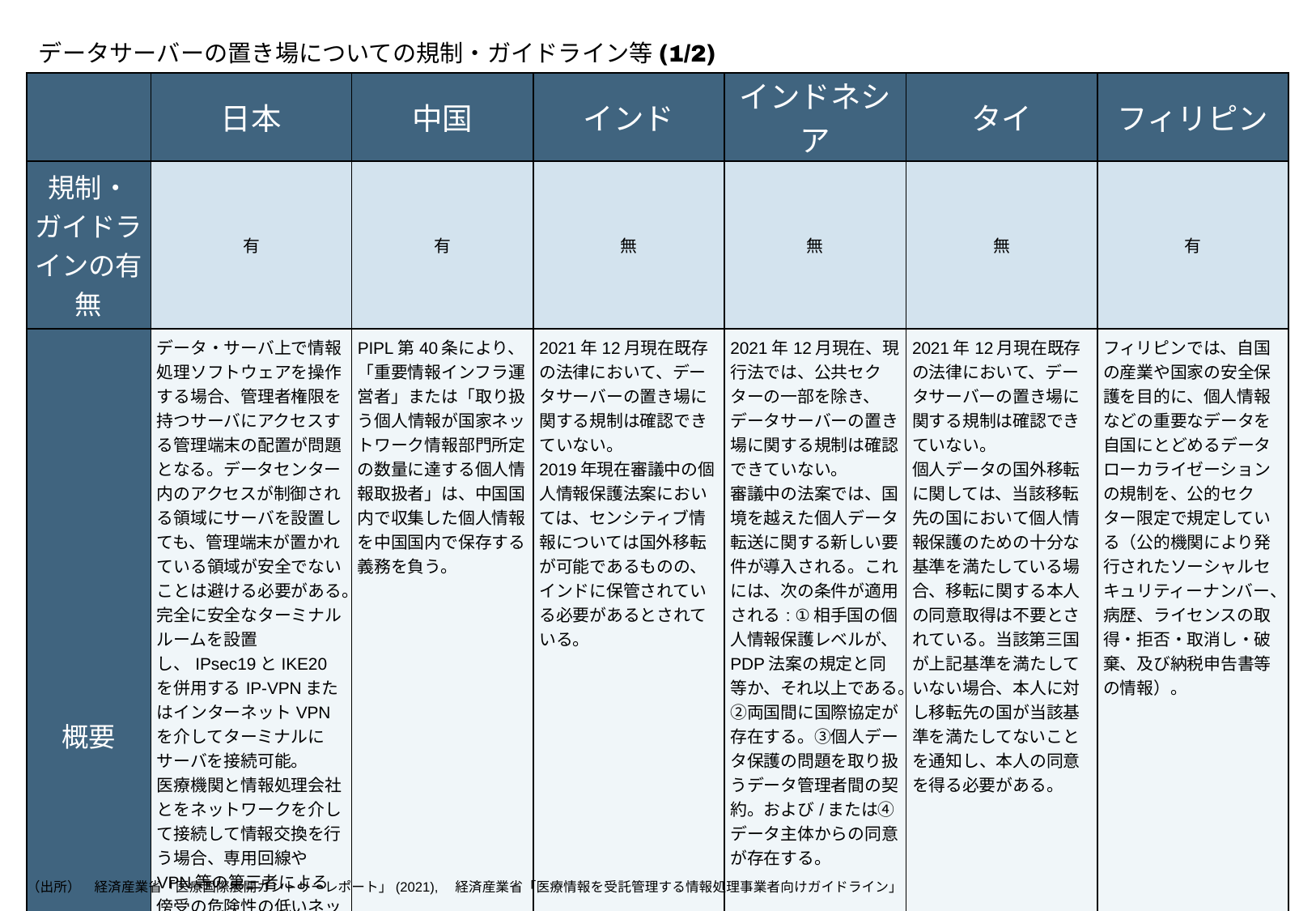

# データサーバーの置き場についての規制・ガイドライン等(1/2)

|  | 日本 | 中国 | インド | インドネシア | タイ | フィリピン |
| --- | --- | --- | --- | --- | --- | --- |
| 規制・ ガイドラインの有無 | 有 | 有 | 無 | 無 | 無 | 有 |
| 概要 | データ・サーバ上で情報処理ソフトウェアを操作する場合、管理者権限を持つサーバにアクセスする管理端末の配置が問題となる。データセンター内のアクセスが制御される領域にサーバを設置しても、管理端末が置かれている領域が安全でないことは避ける必要がある。完全に安全なターミナルルームを設置し、IPsec19とIKE20を併用するIP-VPNまたはインターネットVPNを介してターミナルにサーバを接続可能。 医療機関と情報処理会社とをネットワークを介して接続して情報交換を行う場合、専用回線やVPN等の第三者による傍受の危険性の低いネットワークを利用する。更に、医療画像（X線データ等）等の転送される情報量が相当に大きいので、十分なネットワーク容量を確保するために、必要なネットワーク容量を適切に推定する必要がある。 | PIPL第40条により、「重要情報インフラ運営者」または「取り扱う個人情報が国家ネットワーク情報部門所定の数量に達する個人情報取扱者」は、中国国内で収集した個人情報を中国国内で保存する義務を負う。 | 2021年12月現在既存の法律において、データサーバーの置き場に関する規制は確認できていない。 2019年現在審議中の個人情報保護法案においては、センシティブ情報については国外移転が可能であるものの、インドに保管されている必要があるとされている。 | 2021年12月現在、現行法では、公共セクターの一部を除き、データサーバーの置き場に関する規制は確認できていない。 審議中の法案では、国境を越えた個人データ転送に関する新しい要件が導入される。これには、次の条件が適用される: ①相手国の個人情報保護レベルが、PDP法案の規定と同等か、それ以上である。②両国間に国際協定が存在する。③個人データ保護の問題を取り扱うデータ管理者間の契約。および/または④データ主体からの同意が存在する。 | 2021年12月現在既存の法律において、データサーバーの置き場に関する規制は確認できていない。 個人データの国外移転に関しては、当該移転先の国において個人情報保護のための十分な基準を満たしている場合、移転に関する本人の同意取得は不要とされている。当該第三国が上記基準を満たしていない場合、本人に対し移転先の国が当該基準を満たしてないことを通知し、本人の同意を得る必要がある。 | フィリピンでは、自国の産業や国家の安全保護を目的に、個人情報などの重要なデータを自国にとどめるデータローカライゼーションの規制を、公的セクター限定で規定している（公的機関により発行されたソーシャルセキュリティーナンバー、病歴、ライセンスの取得・拒否・取消し・破棄、及び納税申告書等の情報）。 |
（出所）　経済産業省「医療国際展開カントリーレポート」(2021),　経済産業省「医療情報を受託管理する情報処理事業者向けガイドライン」